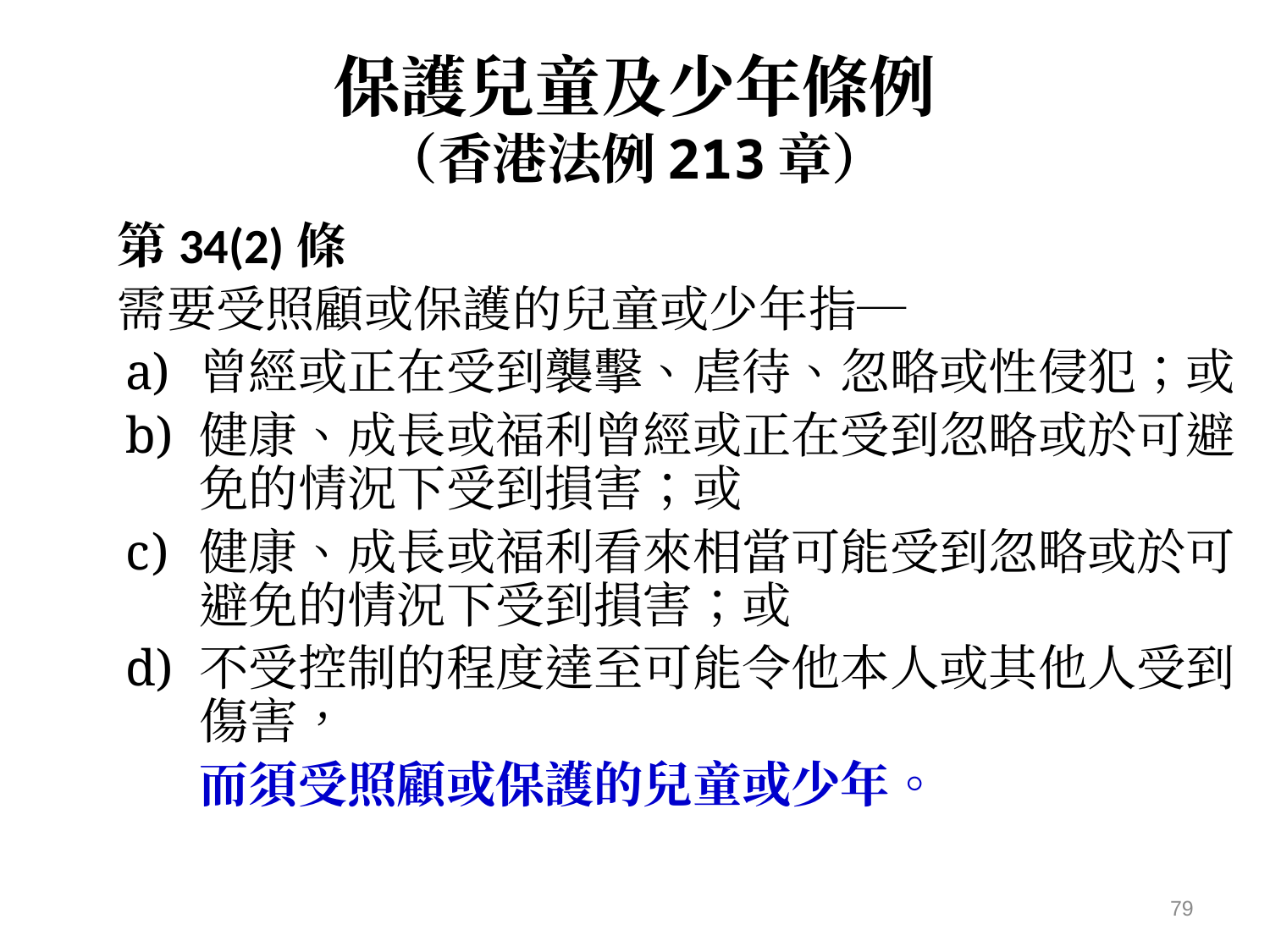

# 保護兒童及少年條例 （香港法例213章）
第34(2)條
需要受照顧或保護的兒童或少年指─
曾經或正在受到襲擊、虐待、忽略或性侵犯；或
健康、成長或福利曾經或正在受到忽略或於可避免的情況下受到損害；或
健康、成長或福利看來相當可能受到忽略或於可避免的情況下受到損害；或
不受控制的程度達至可能令他本人或其他人受到傷害，
	而須受照顧或保護的兒童或少年。

79